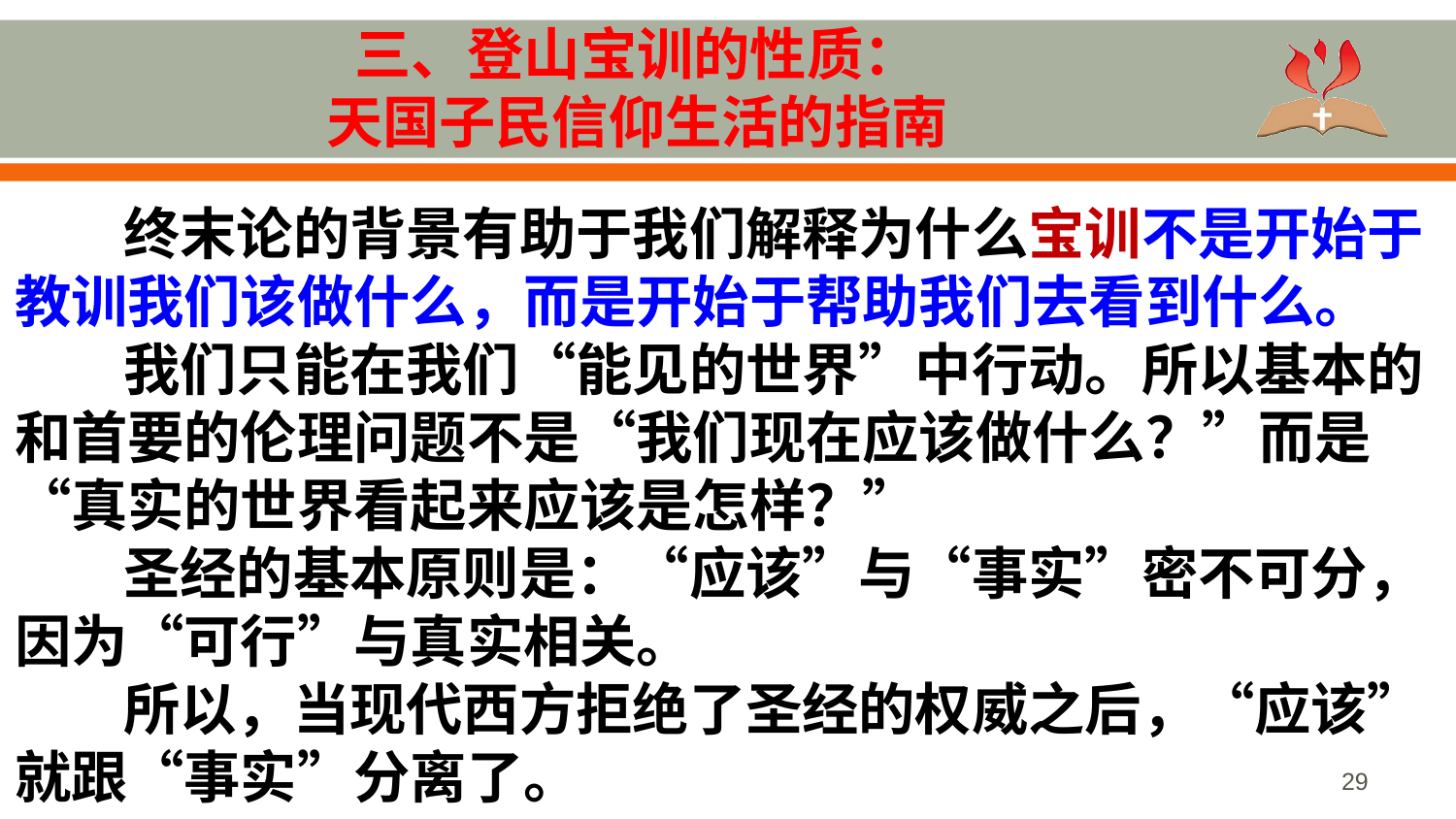

# 三、登山宝训的性质： 天国子民信仰生活的指南
终末论的背景有助于我们解释为什么宝训不是开始于教训我们该做什么，而是开始于帮助我们去看到什么。
我们只能在我们“能见的世界”中行动。所以基本的和首要的伦理问题不是“我们现在应该做什么？”而是“真实的世界看起来应该是怎样？”
圣经的基本原则是：“应该”与“事实”密不可分，因为“可行”与真实相关。
所以，当现代西方拒绝了圣经的权威之后，“应该”就跟“事实”分离了。

29